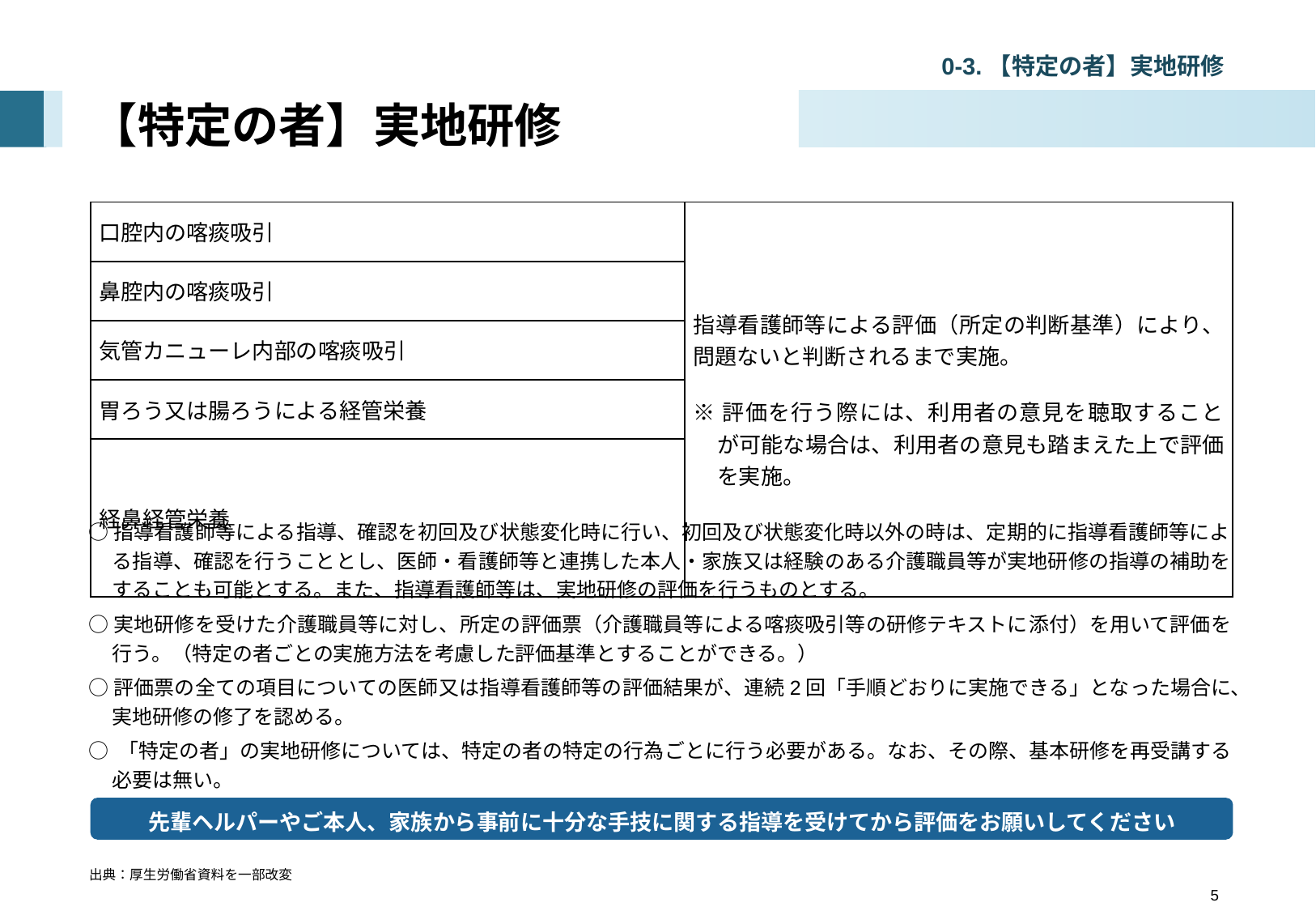

0-3.【特定の者】実地研修
# 【特定の者】実地研修
| 口腔内の喀痰吸引 | 指導看護師等による評価（所定の判断基準）により、問題ないと判断されるまで実施。 ※評価を行う際には、利用者の意見を聴取することが可能な場合は、利用者の意見も踏まえた上で評価を実施。 |
| --- | --- |
| 鼻腔内の喀痰吸引 |  |
| 気管カニューレ内部の喀痰吸引 |  |
| 胃ろう又は腸ろうによる経管栄養 |  |
| 経鼻経管栄養 |  |
○指導看護師等による指導、確認を初回及び状態変化時に行い、初回及び状態変化時以外の時は、定期的に指導看護師等による指導、確認を行うこととし、医師・看護師等と連携した本人・家族又は経験のある介護職員等が実地研修の指導の補助をすることも可能とする。また、指導看護師等は、実地研修の評価を行うものとする。
○実地研修を受けた介護職員等に対し、所定の評価票（介護職員等による喀痰吸引等の研修テキストに添付）を用いて評価を行う。（特定の者ごとの実施方法を考慮した評価基準とすることができる。）
○評価票の全ての項目についての医師又は指導看護師等の評価結果が、連続2回「手順どおりに実施できる」となった場合に、実地研修の修了を認める。
○ 「特定の者」の実地研修については、特定の者の特定の行為ごとに行う必要がある。なお、その際、基本研修を再受講する必要は無い。
先輩ヘルパーやご本人、家族から事前に十分な手技に関する指導を受けてから評価をお願いしてください
出典：厚生労働省資料を一部改変
　　　　　　　　　　　　　　　　　5